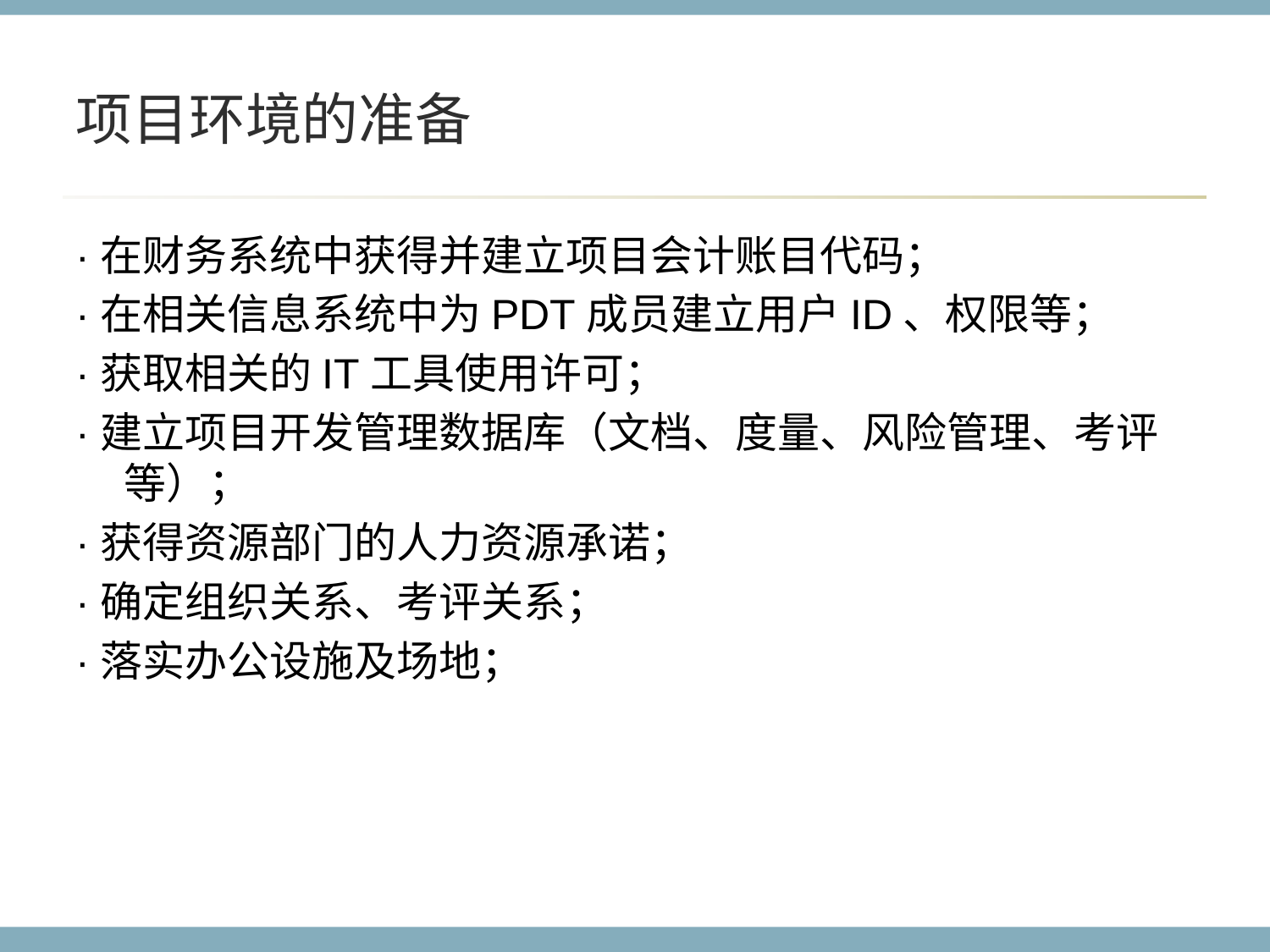

# 项目环境的准备
·在财务系统中获得并建立项目会计账目代码；
·在相关信息系统中为PDT成员建立用户ID、权限等；
·获取相关的IT工具使用许可；
·建立项目开发管理数据库（文档、度量、风险管理、考评等）；
·获得资源部门的人力资源承诺；
·确定组织关系、考评关系；
·落实办公设施及场地；